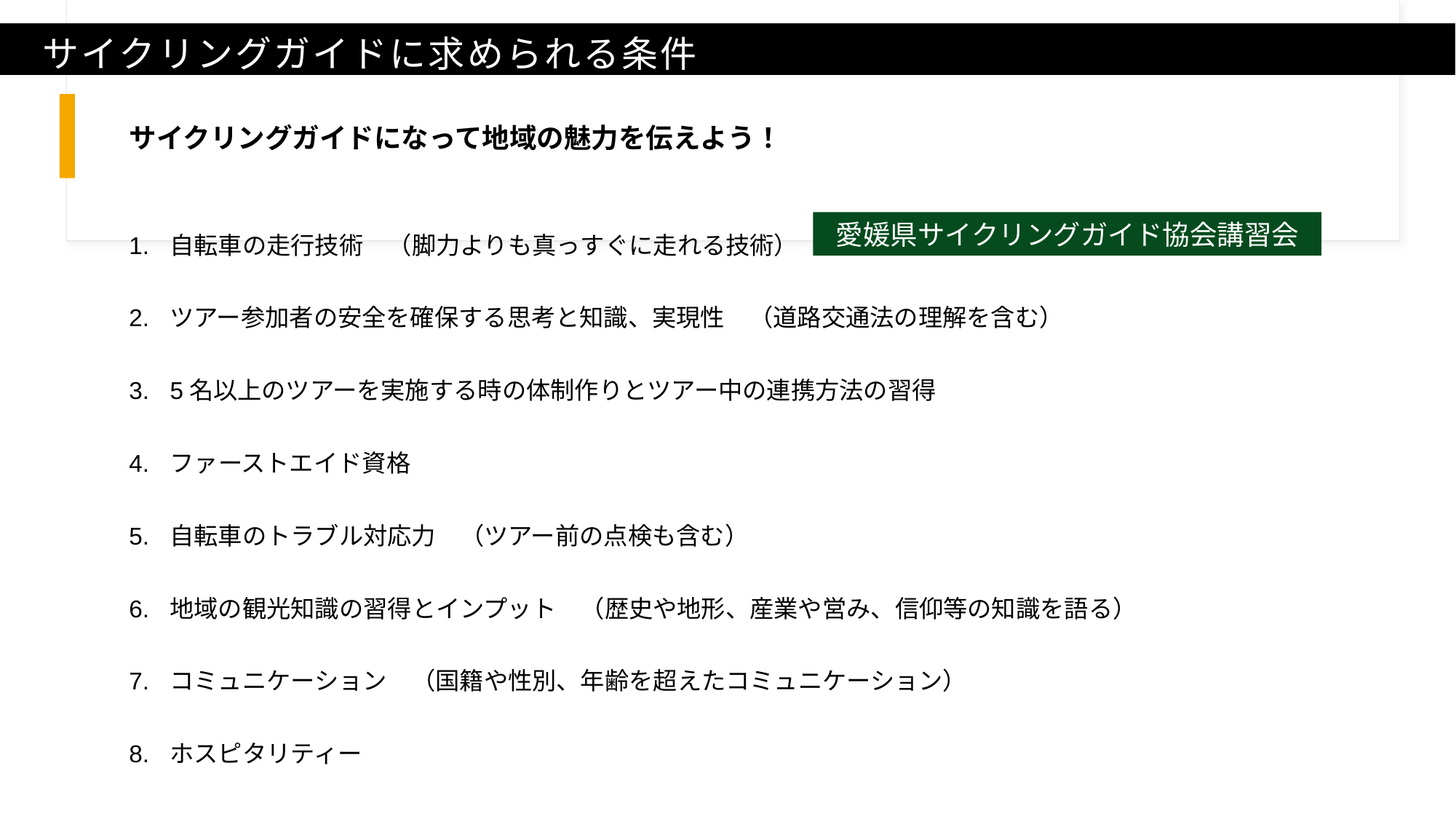

# サイクリングガイドに求められる条件
サイクリングガイドになって地域の魅力を伝えよう！
自転車の走行技術　（脚力よりも真っすぐに走れる技術）　→
ツアー参加者の安全を確保する思考と知識、実現性　（道路交通法の理解を含む）
5名以上のツアーを実施する時の体制作りとツアー中の連携方法の習得
ファーストエイド資格
自転車のトラブル対応力　（ツアー前の点検も含む）
地域の観光知識の習得とインプット　（歴史や地形、産業や営み、信仰等の知識を語る）
コミュニケーション　（国籍や性別、年齢を超えたコミュニケーション）
ホスピタリティー

愛媛県サイクリングガイド協会講習会